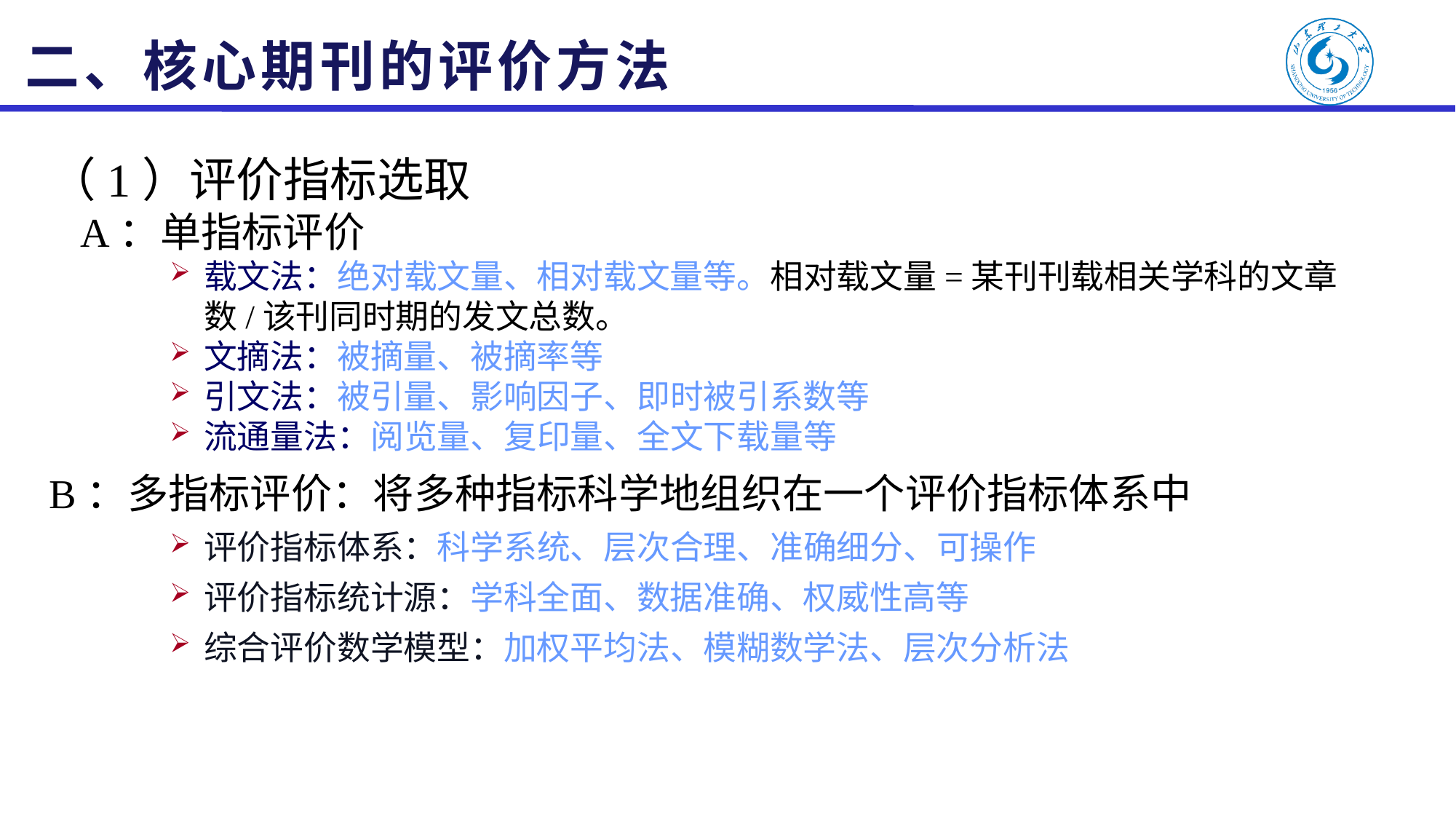

# 二、核心期刊的评价方法
（1）评价指标选取
   A：单指标评价
载文法：绝对载文量、相对载文量等。相对载文量=某刊刊载相关学科的文章数/该刊同时期的发文总数。
文摘法：被摘量、被摘率等
引文法：被引量、影响因子、即时被引系数等
流通量法：阅览量、复印量、全文下载量等
B：多指标评价：将多种指标科学地组织在一个评价指标体系中
评价指标体系：科学系统、层次合理、准确细分、可操作
评价指标统计源：学科全面、数据准确、权威性高等
综合评价数学模型：加权平均法、模糊数学法、层次分析法